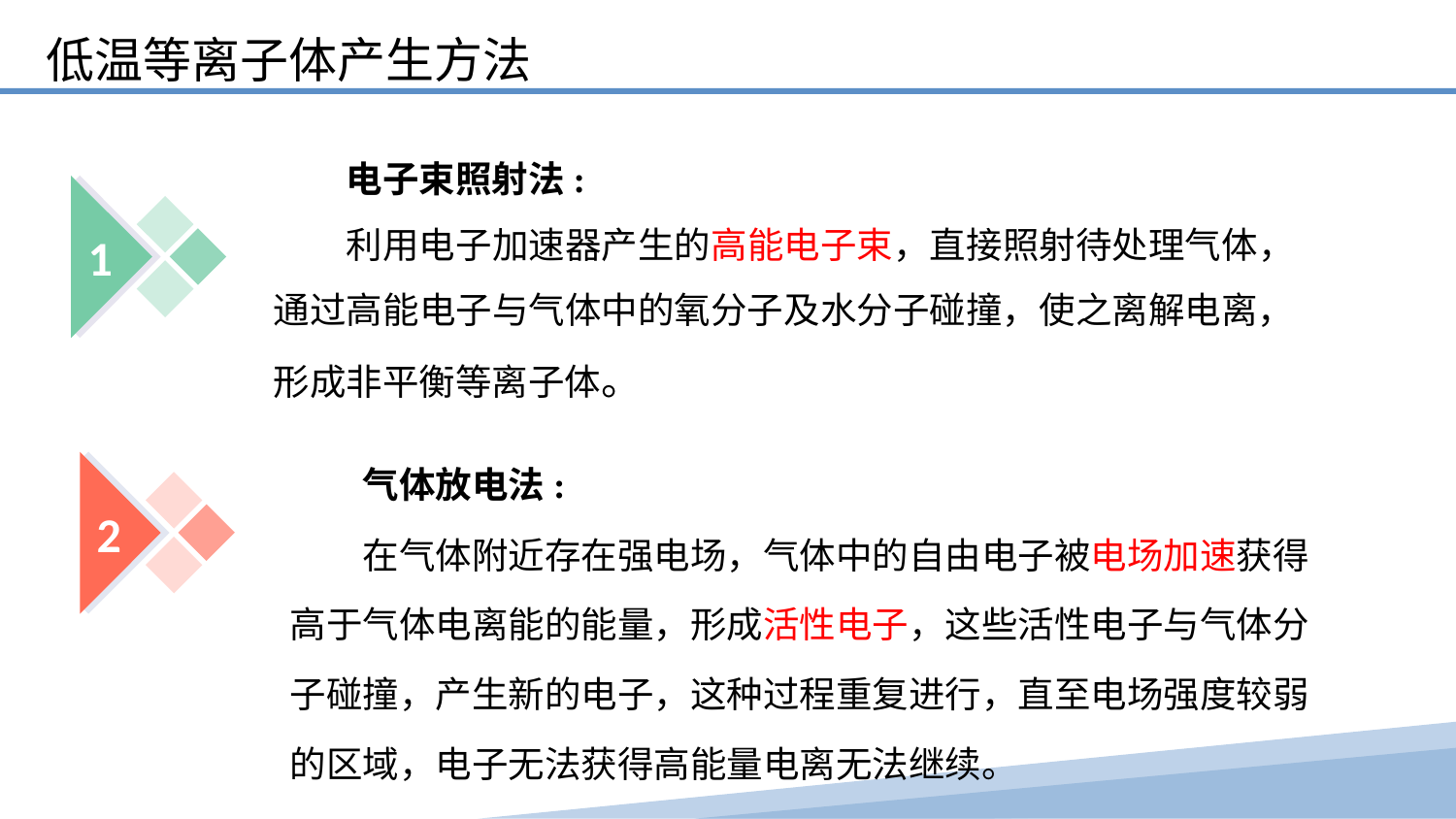

低温等离子体产生方法

电子束照射法:
利用电子加速器产生的高能电子束，直接照射待处理气体，通过高能电子与气体中的氧分子及水分子碰撞，使之离解电离，形成非平衡等离子体。
1

气体放电法:
在气体附近存在强电场，气体中的自由电子被电场加速获得高于气体电离能的能量，形成活性电子，这些活性电子与气体分子碰撞，产生新的电子，这种过程重复进行，直至电场强度较弱的区域，电子无法获得高能量电离无法继续。
2